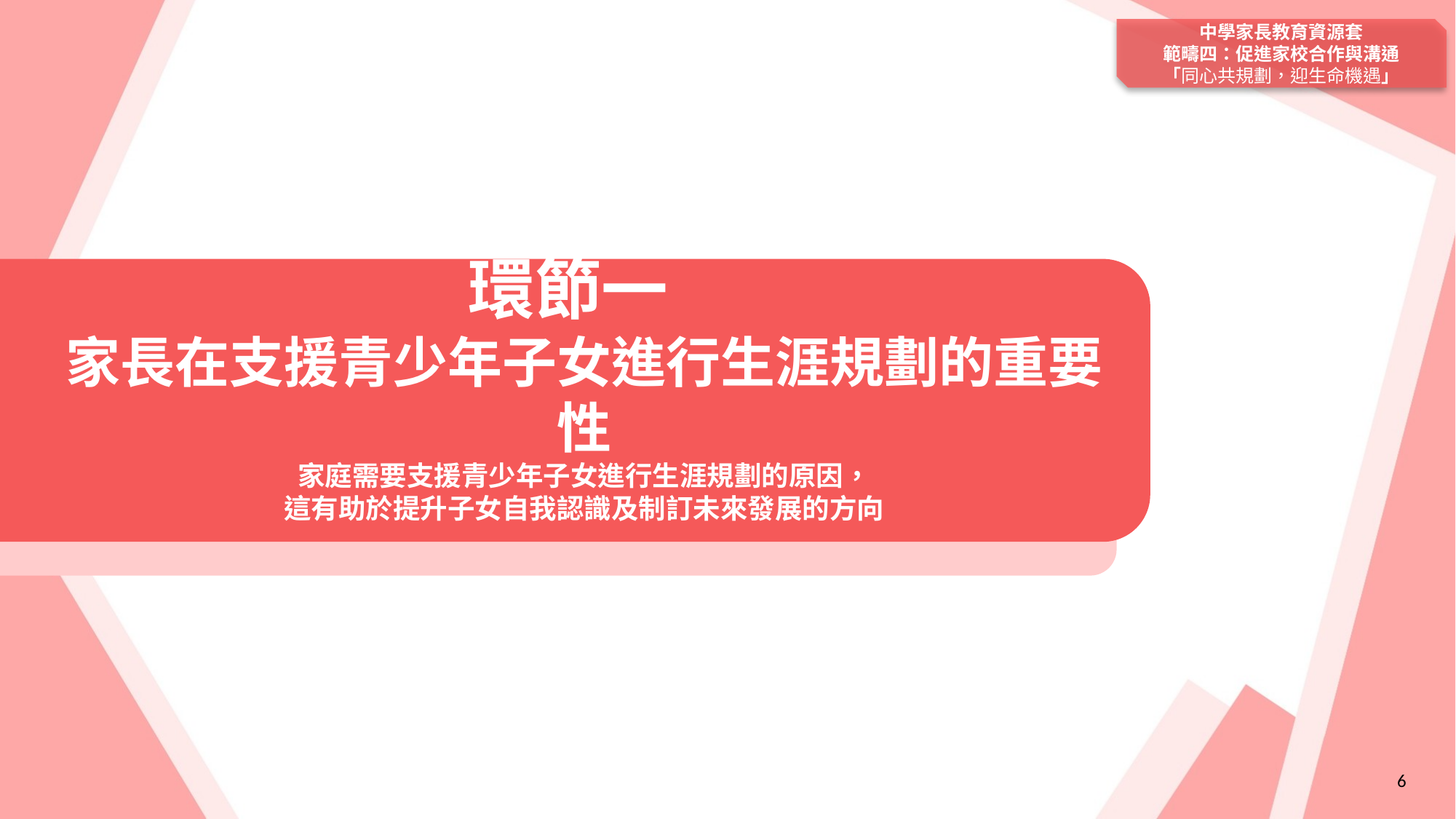

環節一
家長在支援青少年子女進行生涯規劃的重要性
家庭需要支援青少年子女進行生涯規劃的原因，
這有助於提升子女自我認識及制訂未來發展的方向

中學家長教育資源套
範疇四：促進家校合作與溝通
「同心共規劃，迎生命機遇」
6